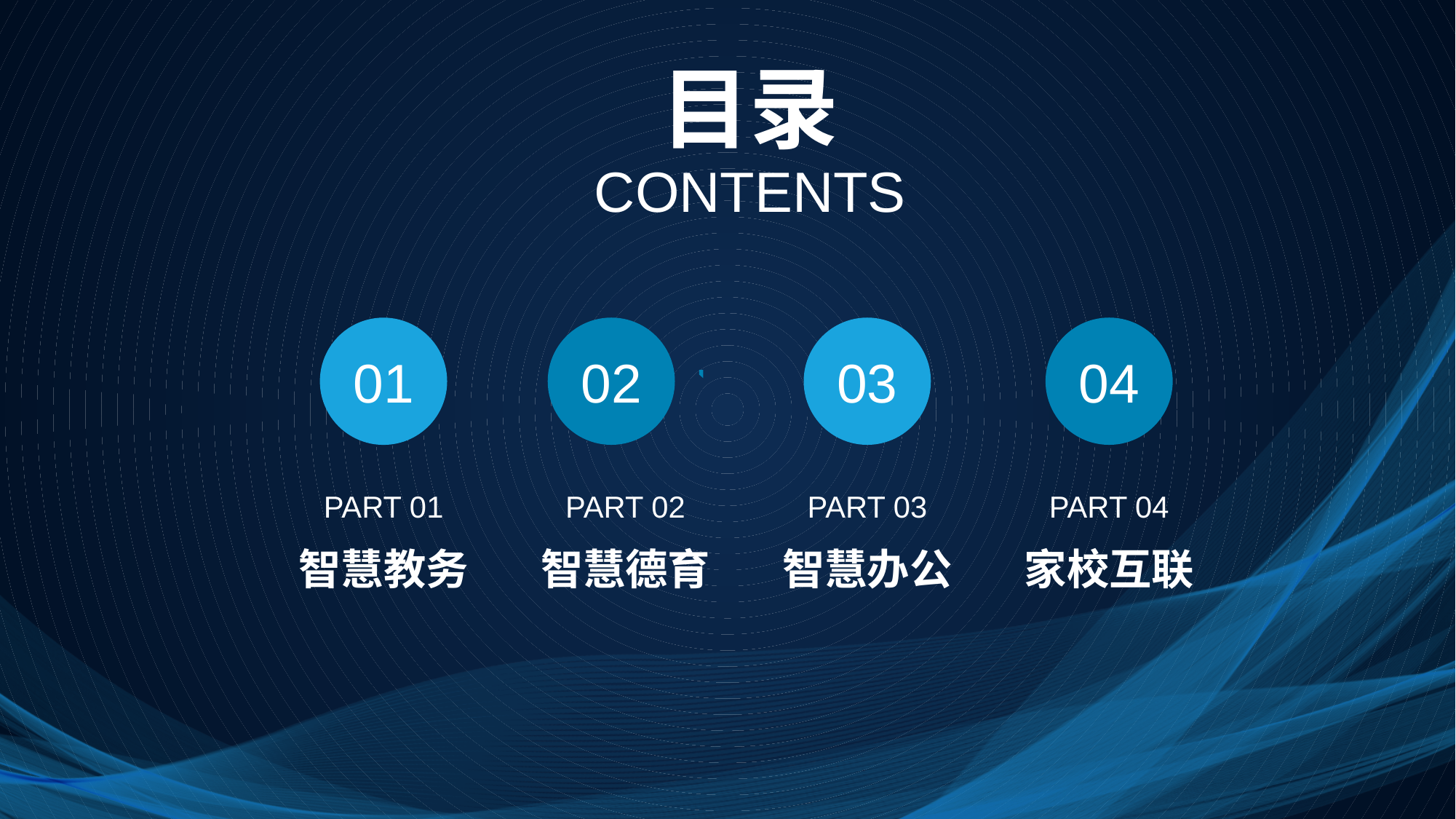

目录
CONTENTS
02

03
04
01
PART 01
PART 02
PART 03
PART 04
智慧教务
智慧德育
智慧办公
家校互联